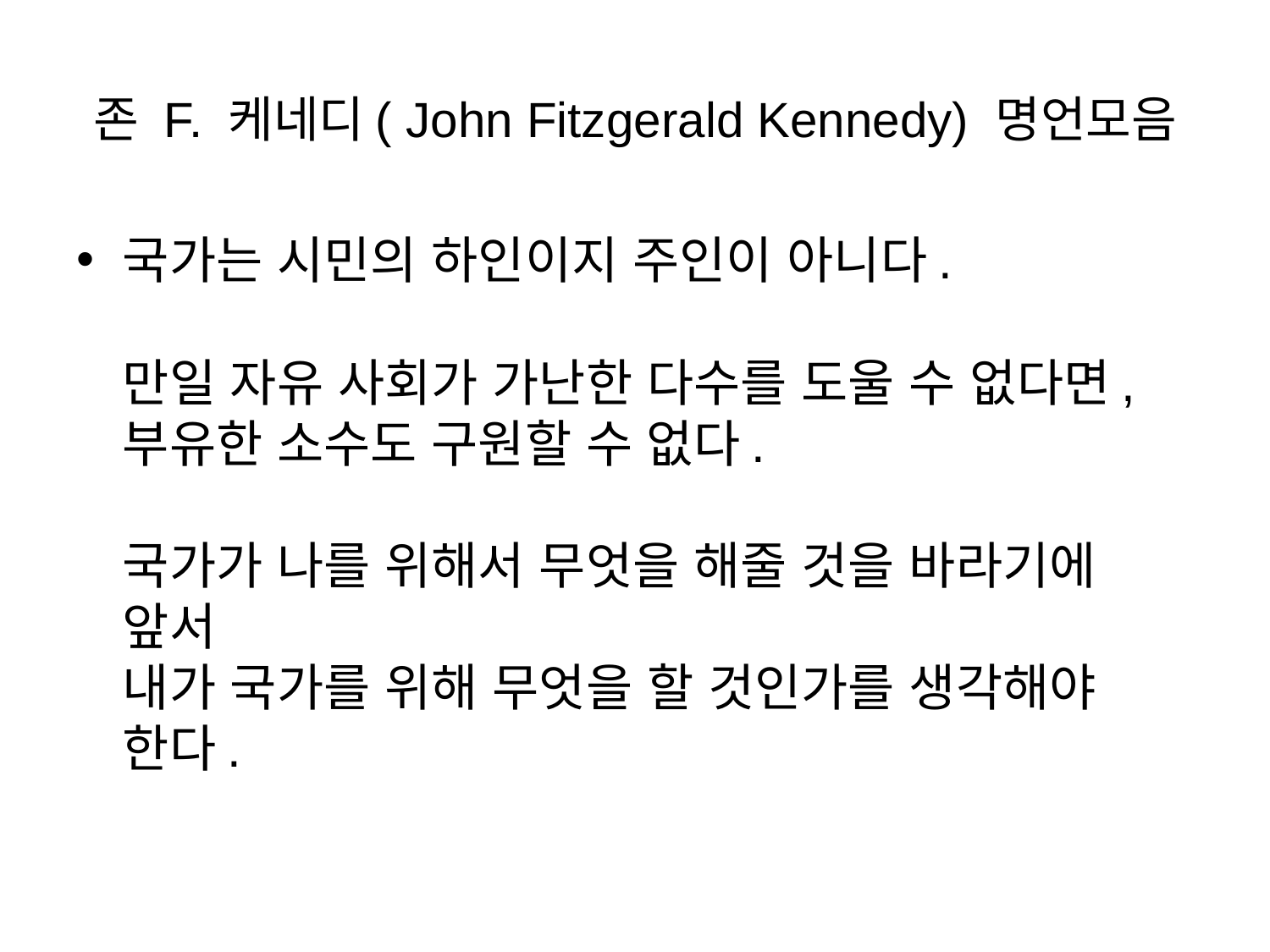

# 존 F. 케네디( John Fitzgerald Kennedy) 명언모음
국가는 시민의 하인이지 주인이 아니다.
만일 자유 사회가 가난한 다수를 도울 수 없다면, 부유한 소수도 구원할 수 없다.
국가가 나를 위해서 무엇을 해줄 것을 바라기에 앞서
내가 국가를 위해 무엇을 할 것인가를 생각해야 한다.